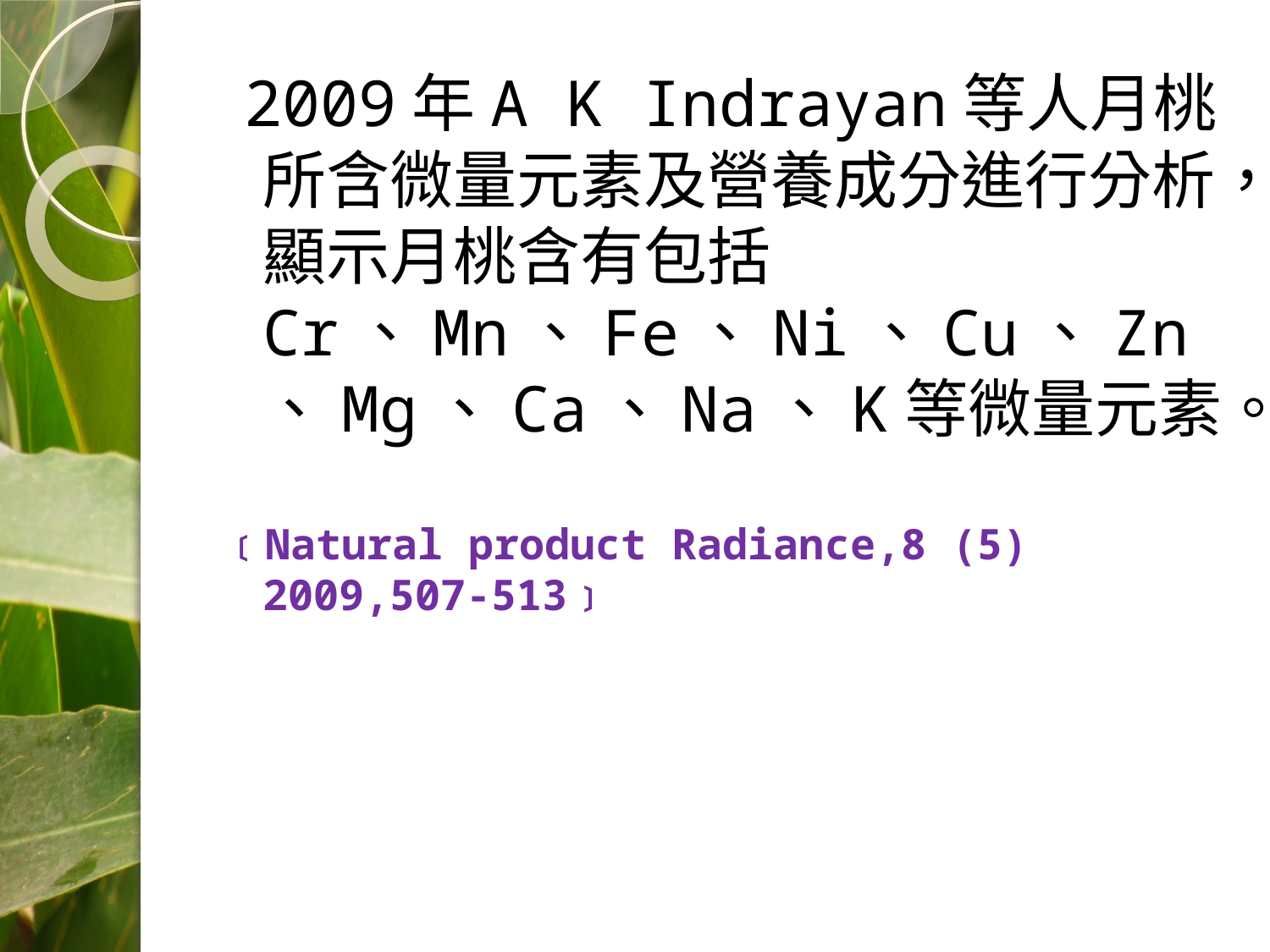

2009年A K Indrayan等人月桃所含微量元素及營養成分進行分析，顯示月桃含有包括Cr、Mn、Fe、Ni、Cu、Zn、Mg、Ca、Na、K等微量元素。

﹝Natural product Radiance,8 (5) 2009,507-513﹞